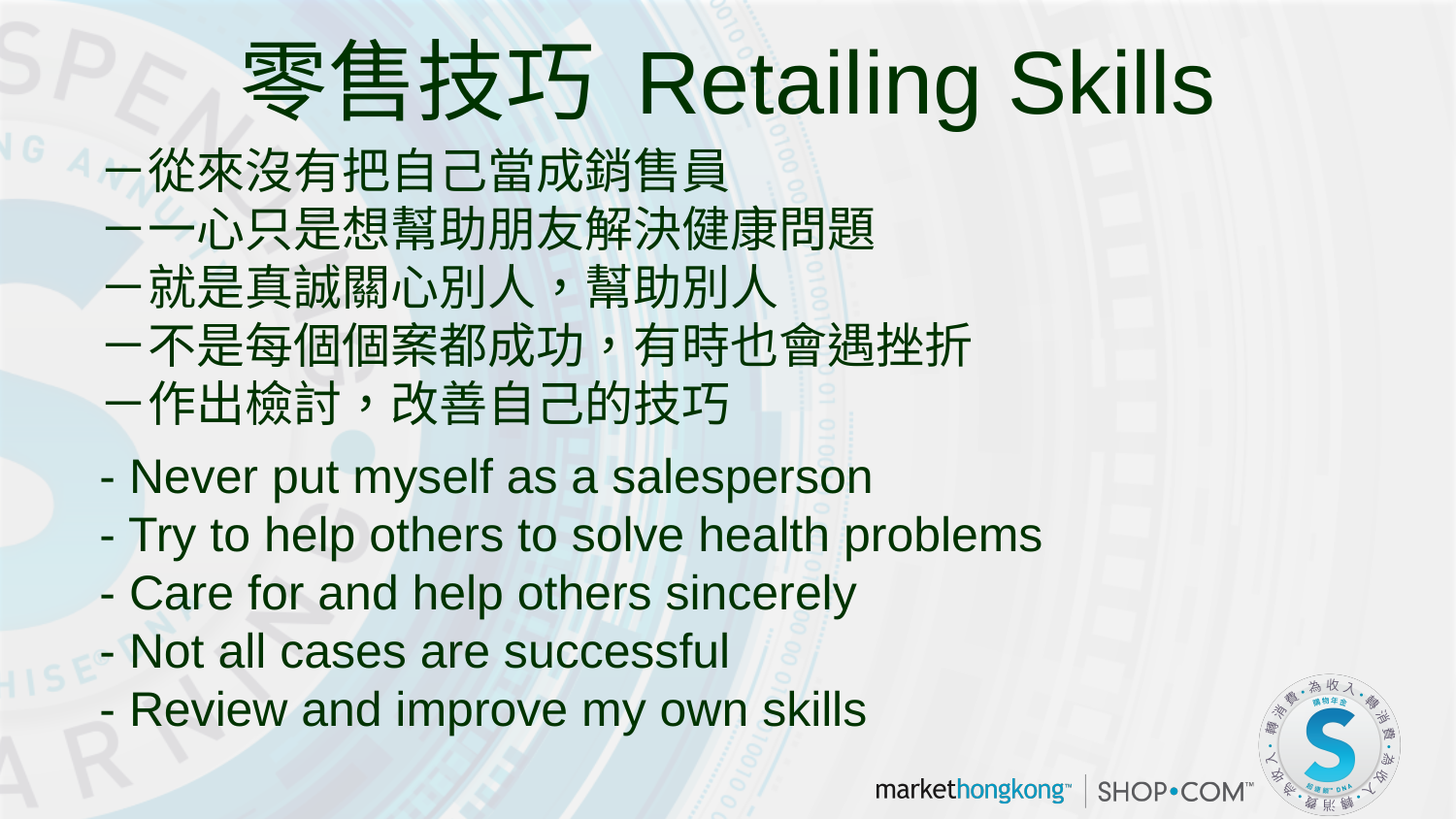

零售技巧 Retailing Skills
－從來沒有把自己當成銷售員
－一心只是想幫助朋友解決健康問題
－就是真誠關心別人，幫助別人
－不是每個個案都成功，有時也會遇挫折
－作出檢討，改善自己的技巧

- Never put myself as a salesperson
- Try to help others to solve health problems
- Care for and help others sincerely
- Not all cases are successful
- Review and improve my own skills